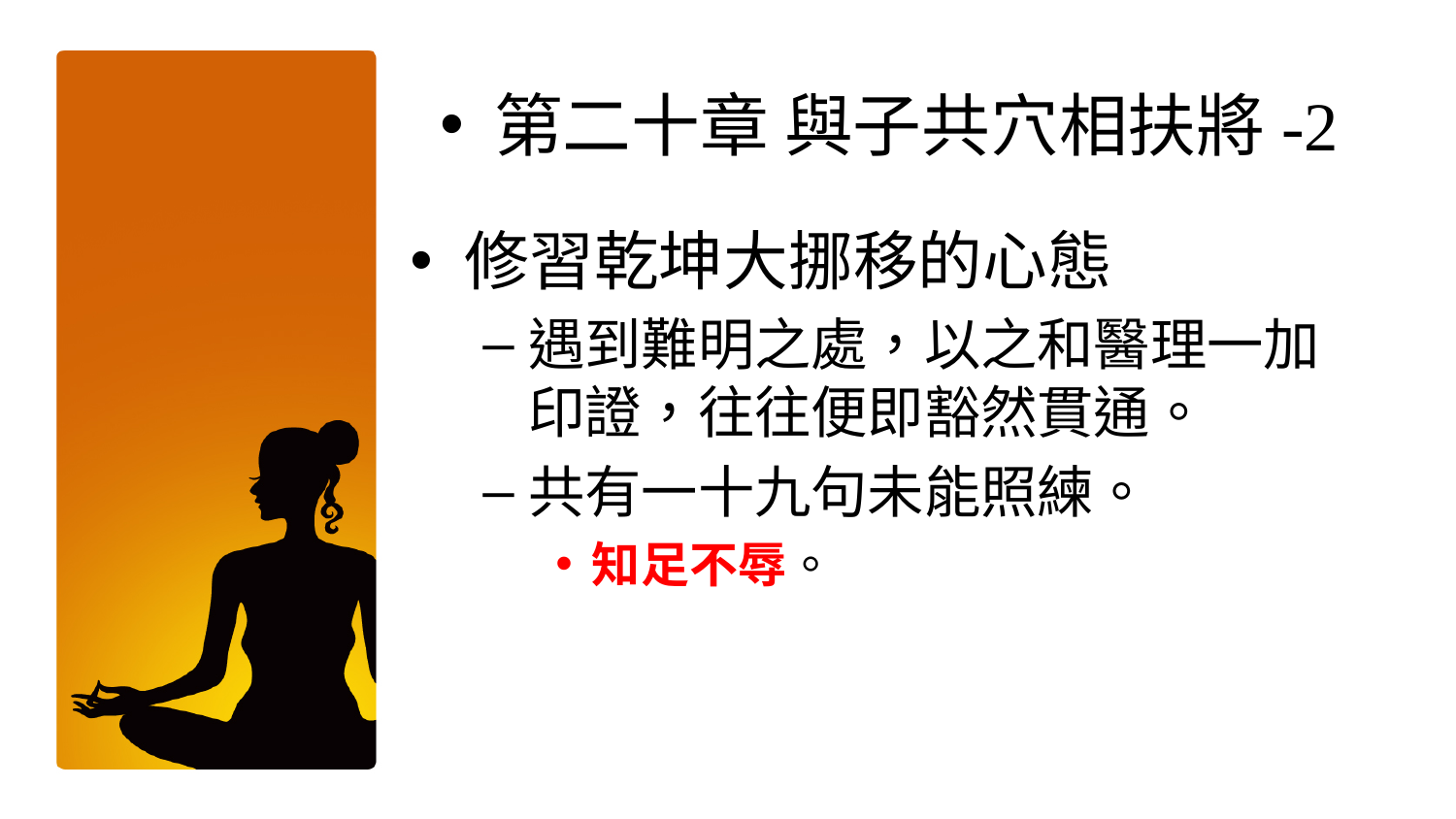

第二十章 與子共穴相扶將-2
修習乾坤大挪移的心態
遇到難明之處，以之和醫理一加印證，往往便即豁然貫通。
共有一十九句未能照練。
知足不辱。